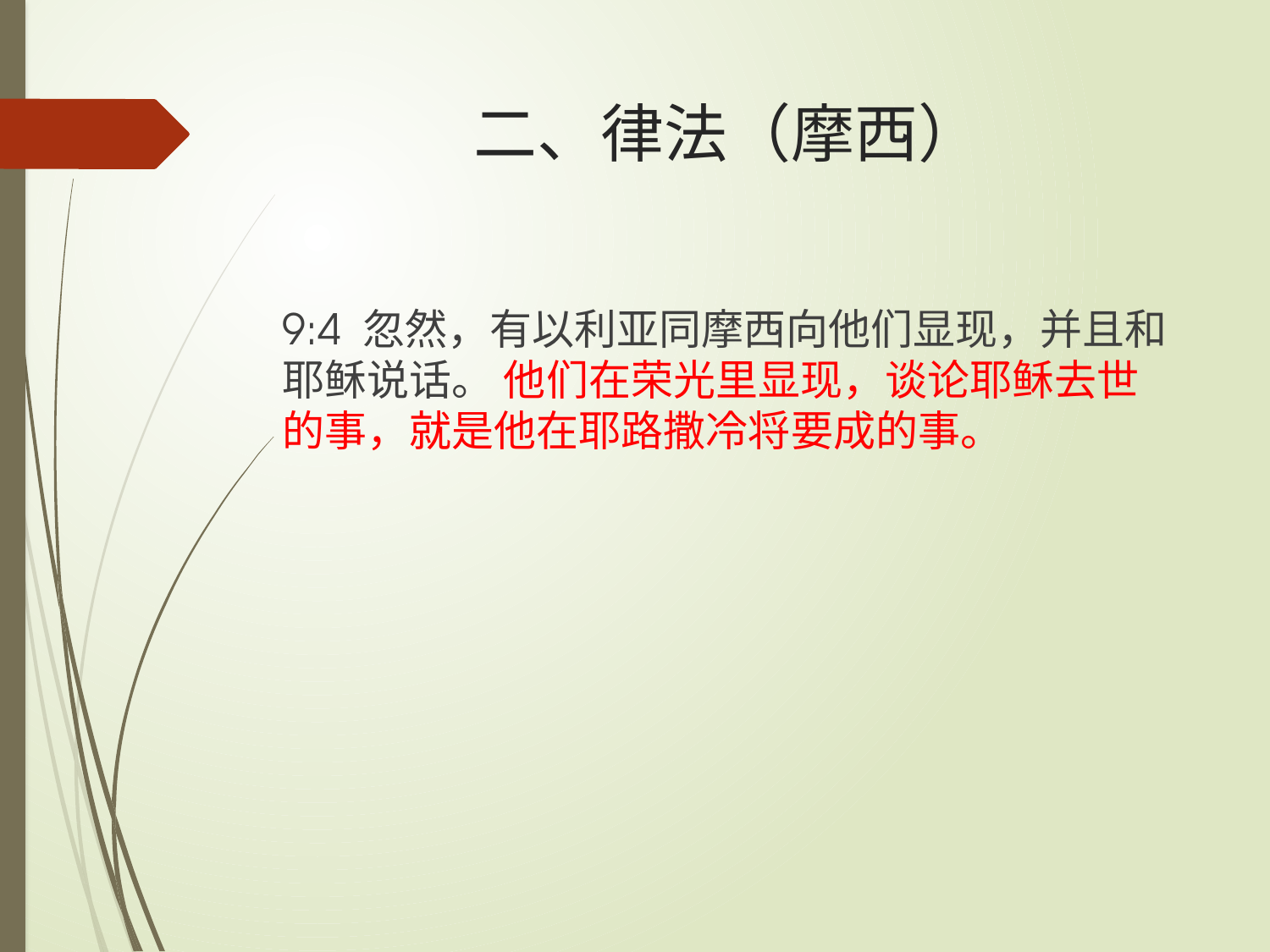

# 二、律法（摩西）
9:4 忽然，有以利亚同摩西向他们显现，并且和耶稣说话。 他们在荣光里显现，谈论耶稣去世的事，就是他在耶路撒冷将要成的事。